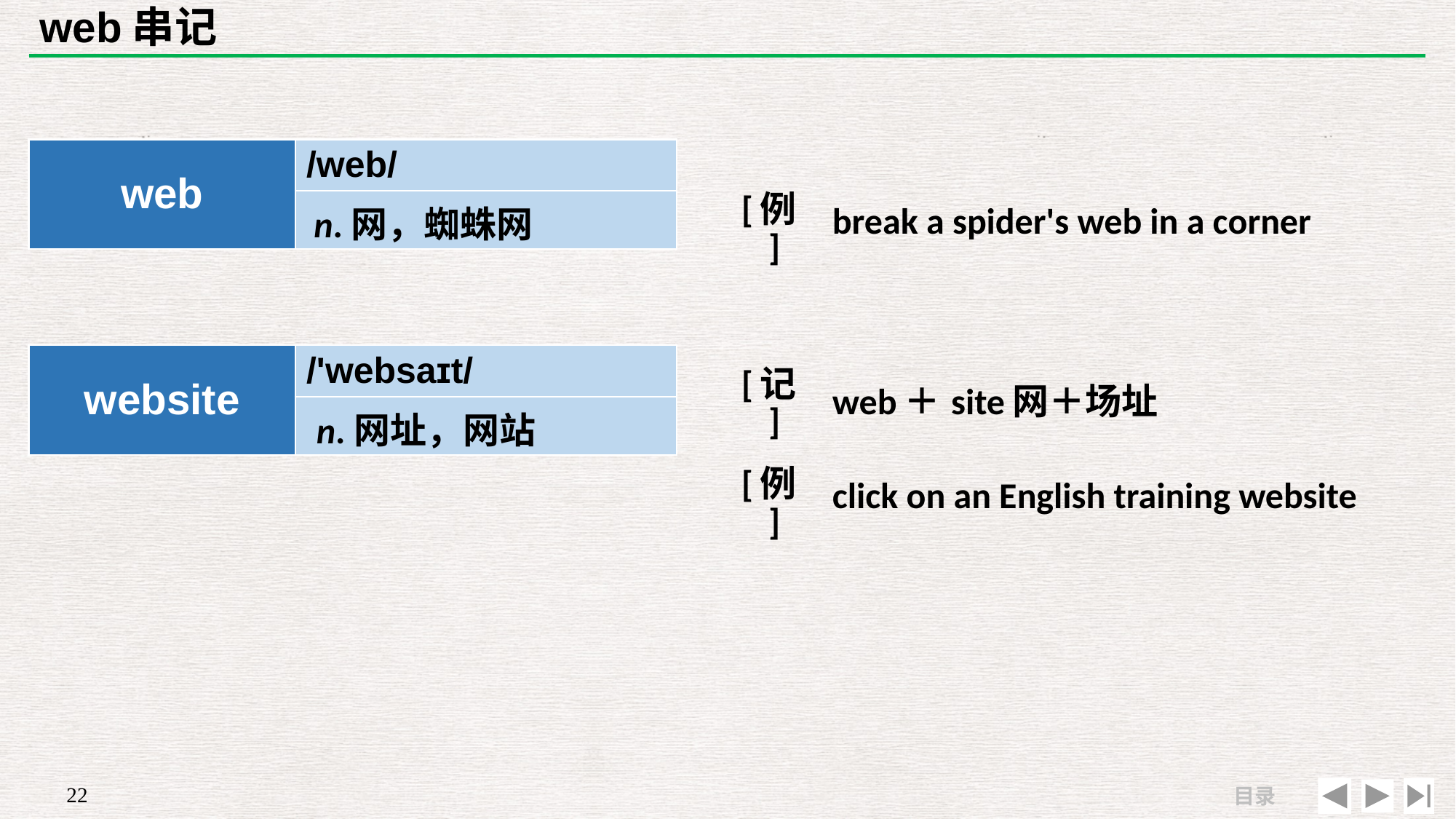

# web串记

|  |  |
| --- | --- |
| [例] | break a spider's web in a corner |
| web | /web/ |
| --- | --- |
|  |  |
n.网，蜘蛛网
| website | /'websaɪt/ |
| --- | --- |
|  |  |
| [记] | web＋site网＋场址 |
| --- | --- |
| [例] | click on an English training website |
n.网址，网站